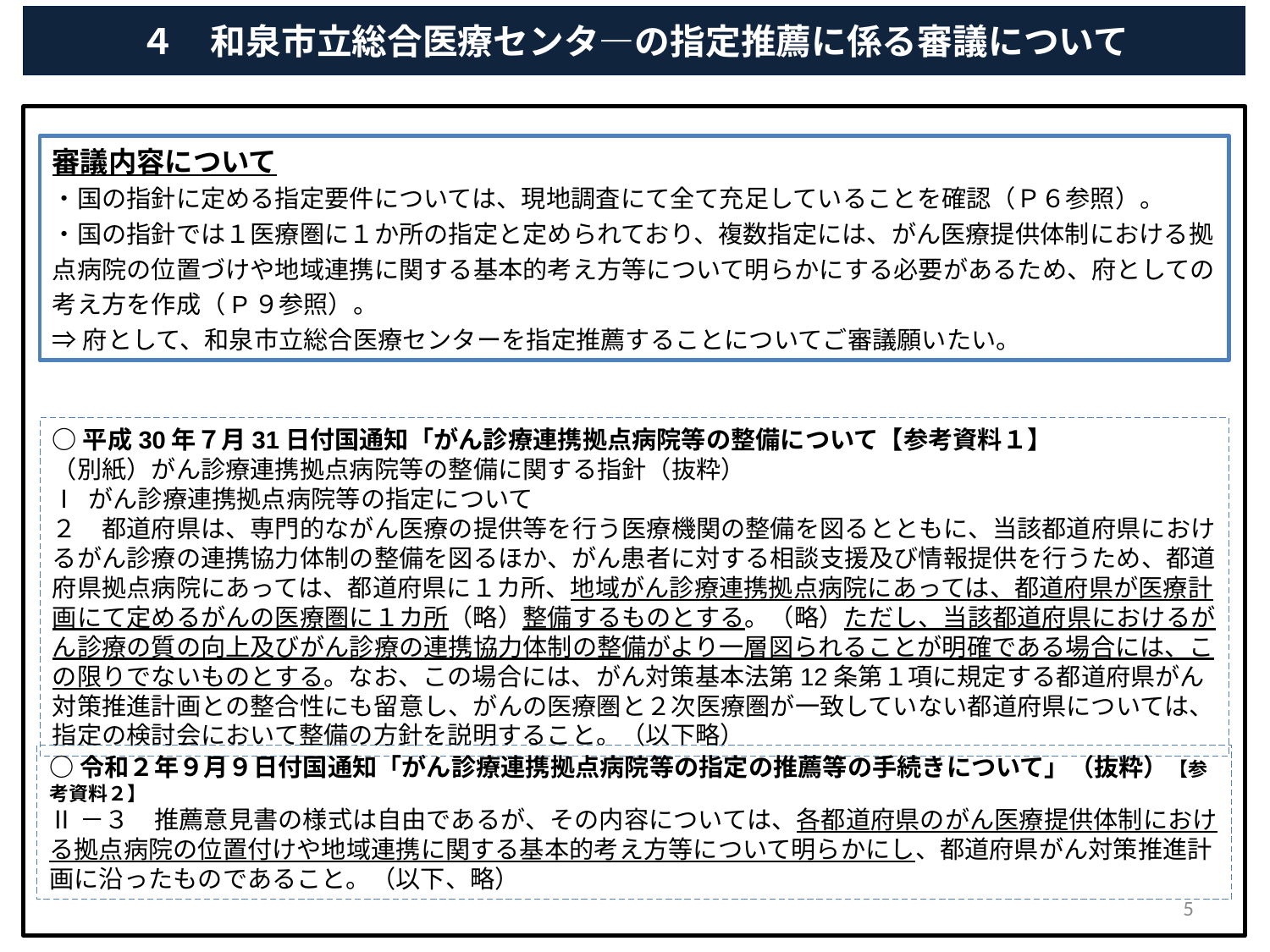

４　和泉市立総合医療センタ―の指定推薦に係る審議について

審議内容について
・国の指針に定める指定要件については、現地調査にて全て充足していることを確認（Ｐ６参照）。
・国の指針では１医療圏に１か所の指定と定められており、複数指定には、がん医療提供体制における拠点病院の位置づけや地域連携に関する基本的考え方等について明らかにする必要があるため、府としての考え方を作成（P９参照）。
⇒府として、和泉市立総合医療センターを指定推薦することについてご審議願いたい。
○平成30年７月31日付国通知「がん診療連携拠点病院等の整備について【参考資料１】
（別紙）がん診療連携拠点病院等の整備に関する指針（抜粋）
Ⅰ がん診療連携拠点病院等の指定について
２　都道府県は、専門的ながん医療の提供等を行う医療機関の整備を図るとともに、当該都道府県におけるがん診療の連携協力体制の整備を図るほか、がん患者に対する相談支援及び情報提供を行うため、都道府県拠点病院にあっては、都道府県に１カ所、地域がん診療連携拠点病院にあっては、都道府県が医療計画にて定めるがんの医療圏に１カ所（略）整備するものとする。（略）ただし、当該都道府県におけるがん診療の質の向上及びがん診療の連携協力体制の整備がより一層図られることが明確である場合には、この限りでないものとする。なお、この場合には、がん対策基本法第12条第１項に規定する都道府県がん対策推進計画との整合性にも留意し、がんの医療圏と２次医療圏が一致していない都道府県については、指定の検討会において整備の方針を説明すること。（以下略）
○令和２年９月９日付国通知「がん診療連携拠点病院等の指定の推薦等の手続きについて」（抜粋）【参考資料２】
Ⅱ－３　推薦意見書の様式は自由であるが、その内容については、各都道府県のがん医療提供体制における拠点病院の位置付けや地域連携に関する基本的考え方等について明らかにし、都道府県がん対策推進計画に沿ったものであること。（以下、略）
5